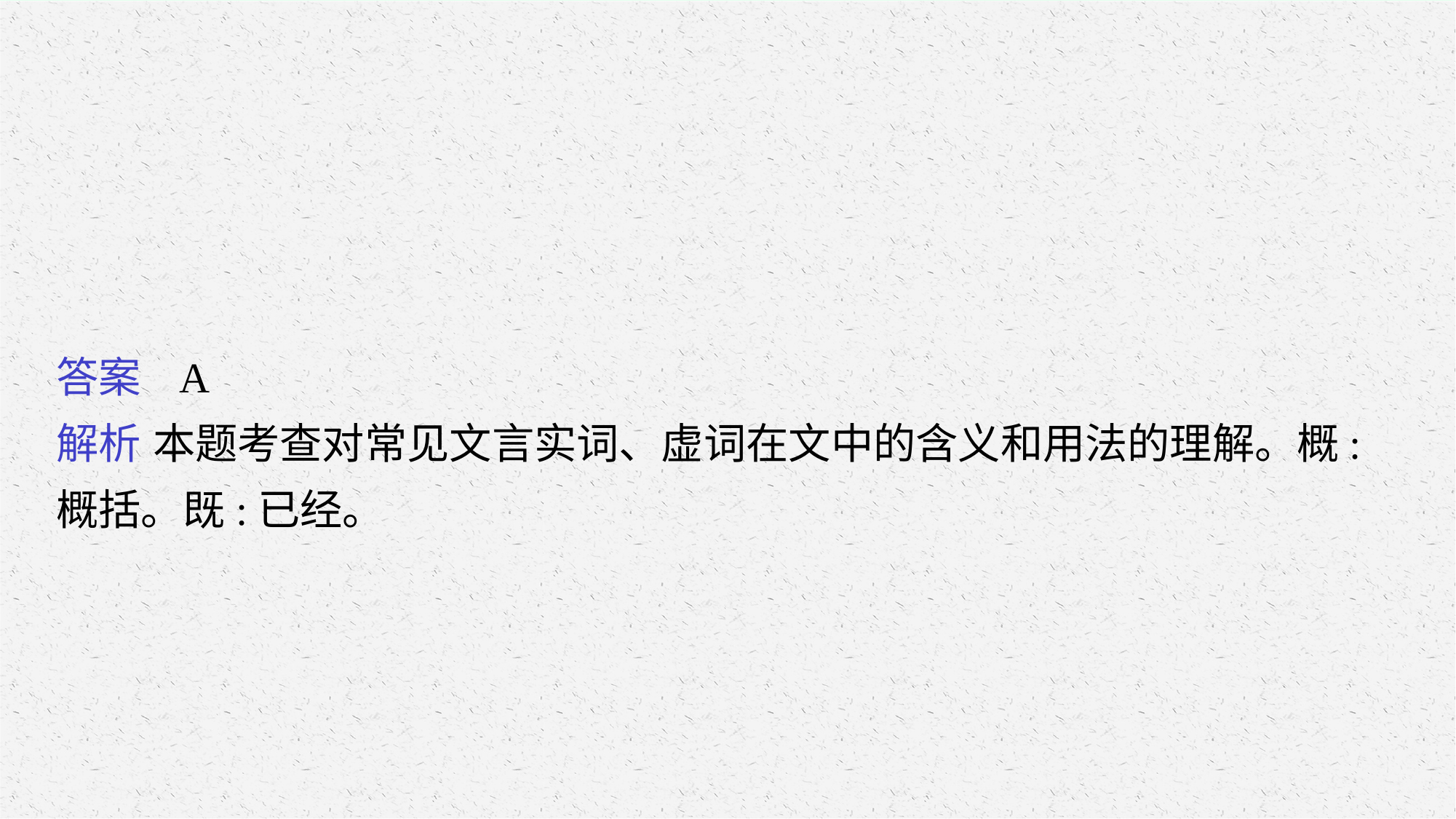

答案   A
解析 本题考查对常见文言实词、虚词在文中的含义和用法的理解。概:概括。既:已经。